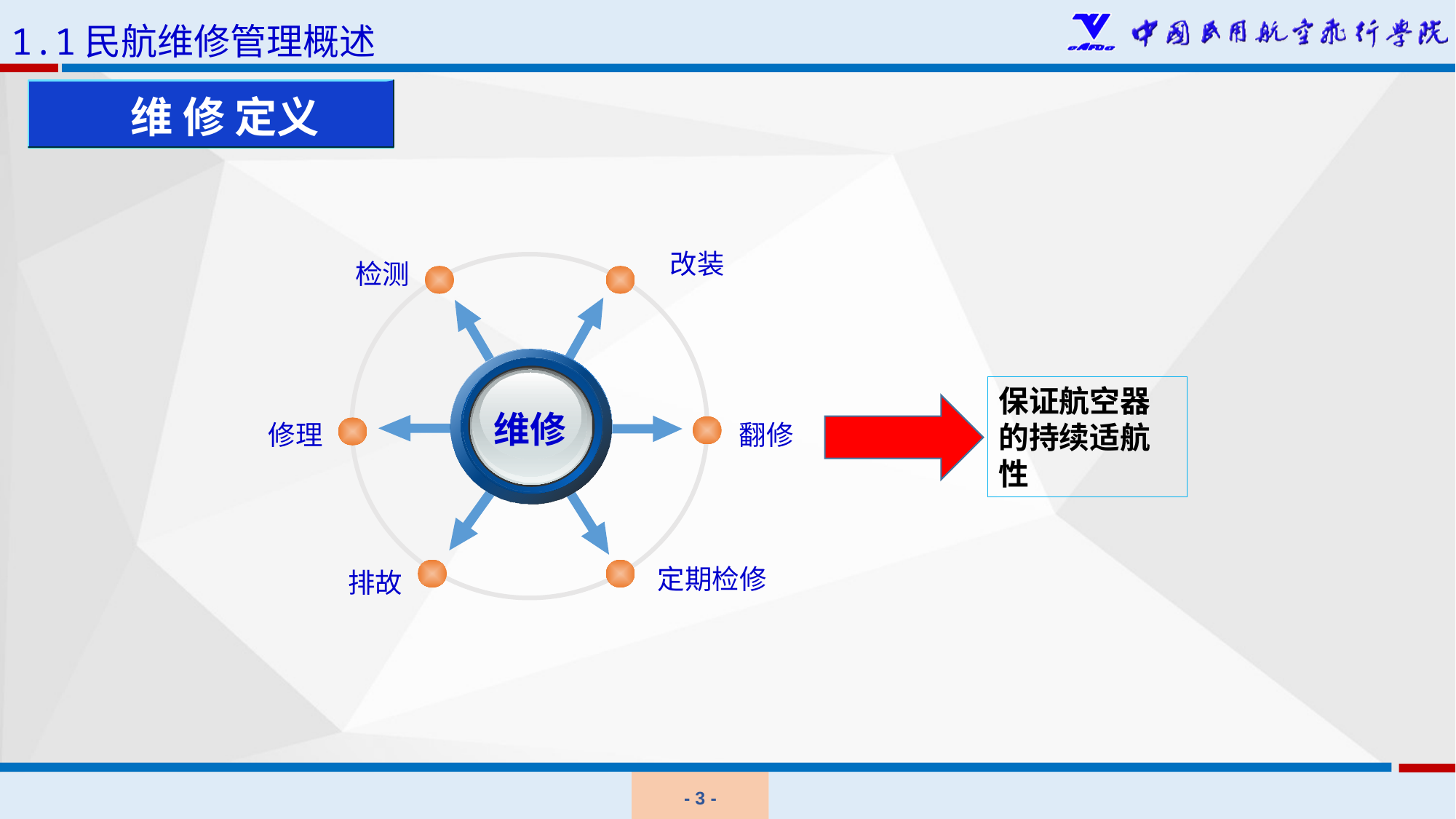

1.1民航维修管理概述
维 修 定义

改装
检测

维修
修理
翻修

定期检修

排故
保证航空器的持续适航性